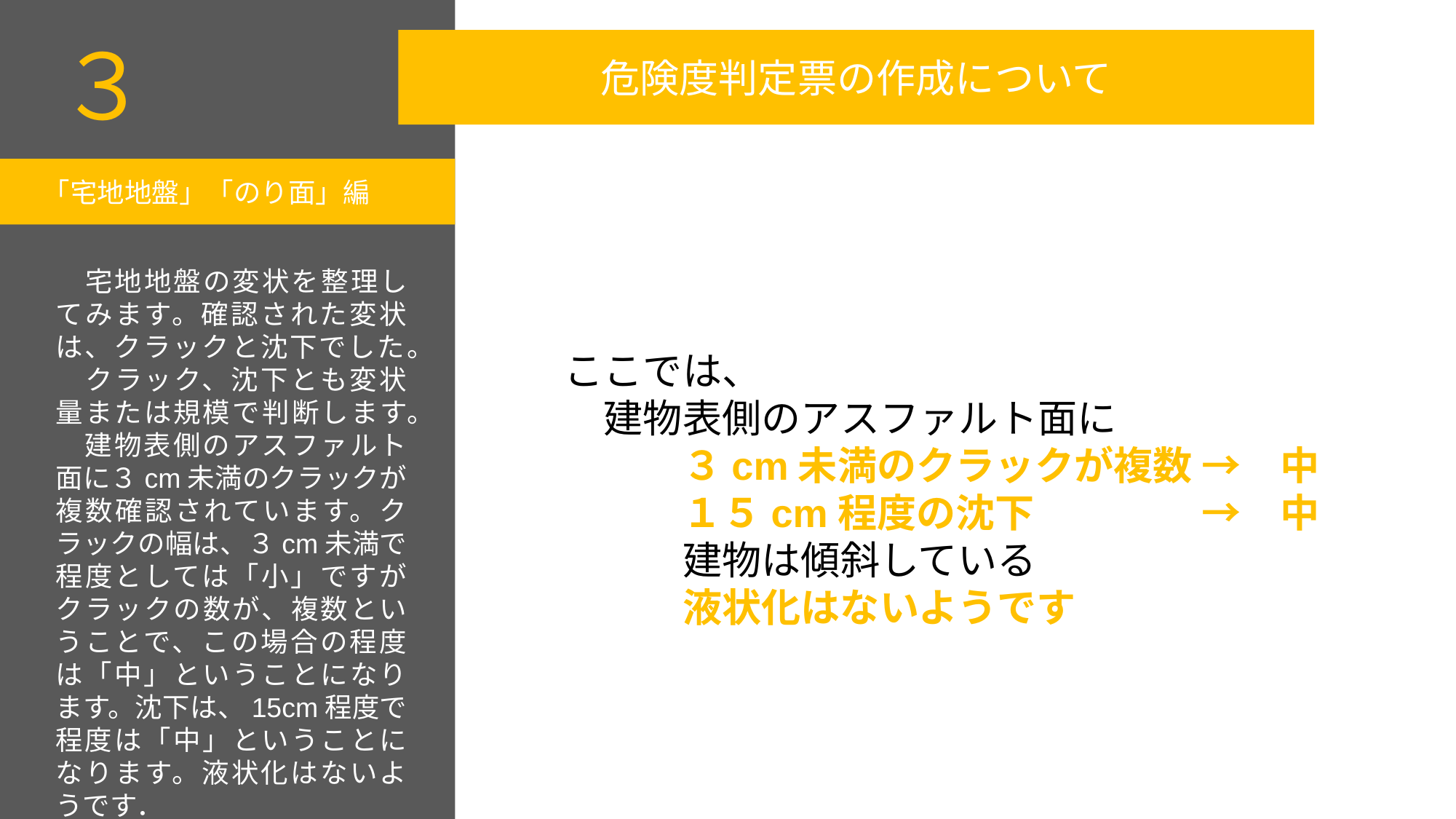

３
危険度判定票の作成について
「宅地地盤」「のり面」編
　宅地地盤の変状を整理してみます。確認された変状は、クラックと沈下でした。
　クラック、沈下とも変状量または規模で判断します。
　建物表側のアスファルト面に３cm未満のクラックが複数確認されています。クラックの幅は、３cm未満で程度としては「小」ですがクラックの数が、複数ということで、この場合の程度は「中」ということになります。沈下は、15cm程度で程度は「中」ということになります。液状化はないようです．
ここでは、
　建物表側のアスファルト面に
　　　３cm未満のクラックが複数 →　中
　　　１５cm程度の沈下　　　　 →　中
　　　建物は傾斜している
　　　液状化はないようです